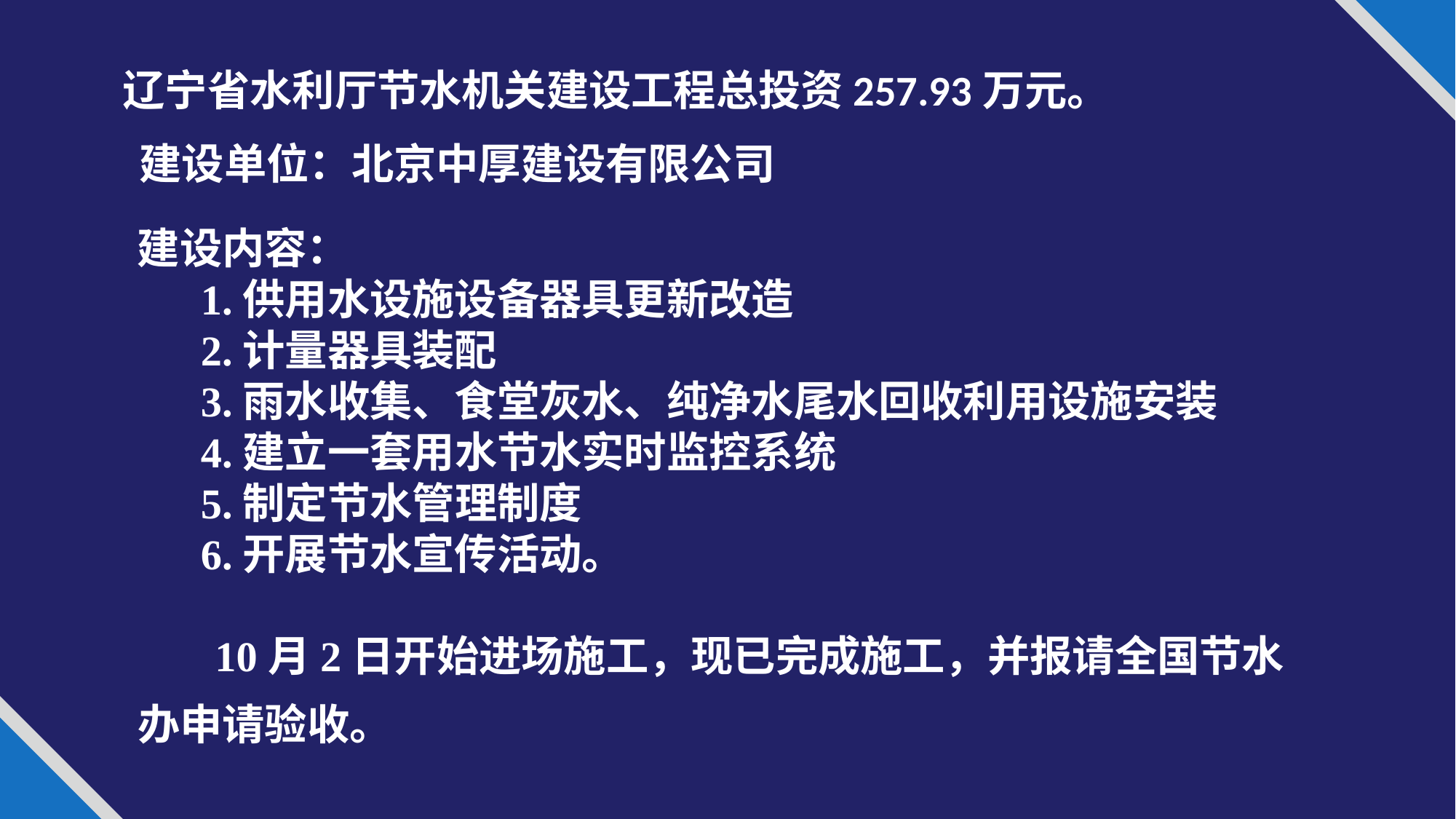

辽宁省水利厅节水机关建设工程总投资257.93万元。
建设单位：北京中厚建设有限公司
建设内容：
      1.供用水设施设备器具更新改造
      2.计量器具装配
      3.雨水收集、食堂灰水、纯净水尾水回收利用设施安装
      4.建立一套用水节水实时监控系统
      5.制定节水管理制度
      6.开展节水宣传活动。
   10月2日开始进场施工，现已完成施工，并报请全国节水办申请验收。